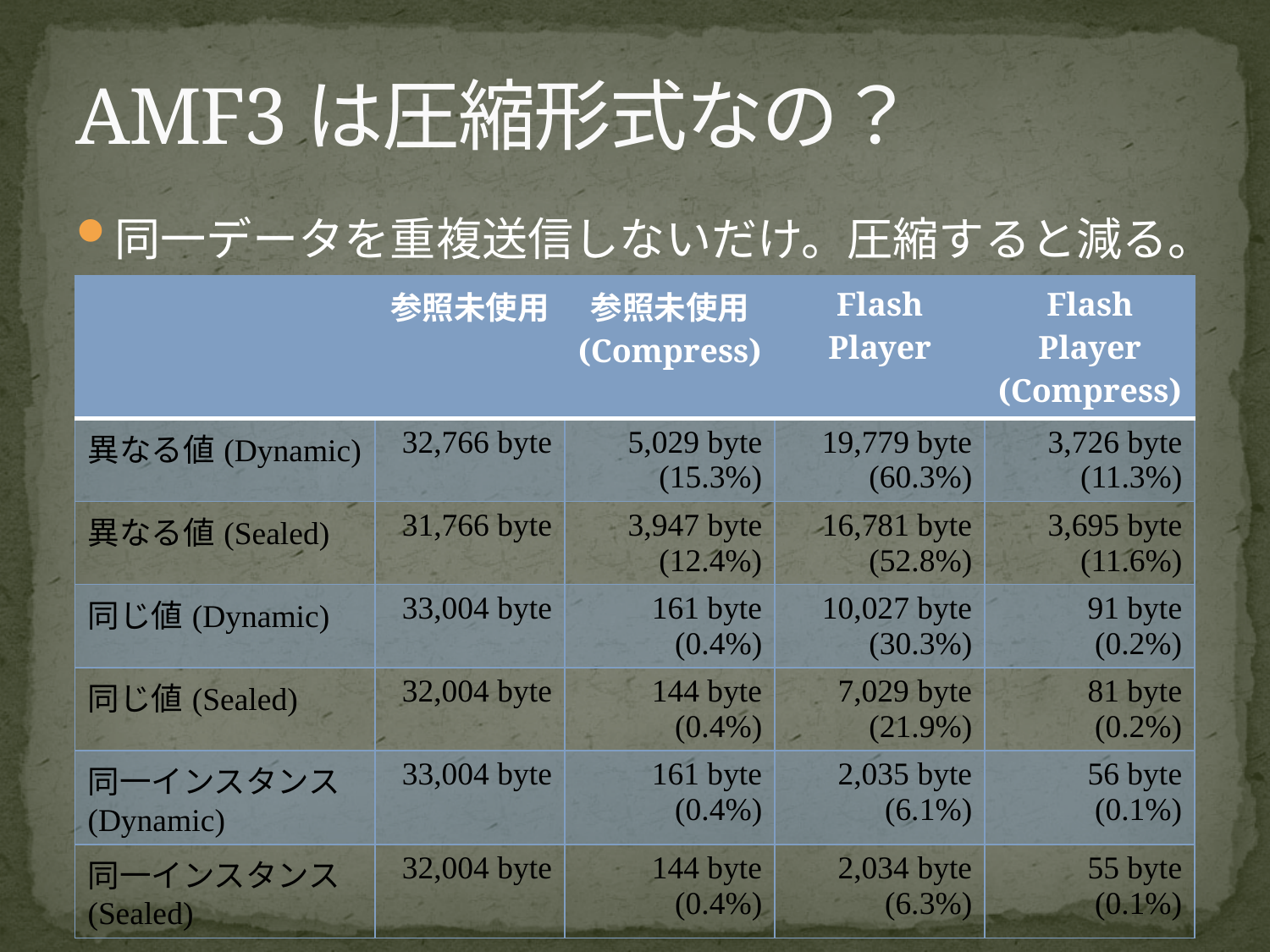

# AMF3は圧縮形式なの？
同一データを重複送信しないだけ。圧縮すると減る。

|  | 参照未使用 | 参照未使用 (Compress) | Flash Player | Flash Player (Compress) |
| --- | --- | --- | --- | --- |
| 異なる値(Dynamic) | 32,766 byte | 5,029 byte (15.3%) | 19,779 byte (60.3%) | 3,726 byte (11.3%) |
| 異なる値(Sealed) | 31,766 byte | 3,947 byte (12.4%) | 16,781 byte (52.8%) | 3,695 byte (11.6%) |
| 同じ値(Dynamic) | 33,004 byte | 161 byte (0.4%) | 10,027 byte (30.3%) | 91 byte (0.2%) |
| 同じ値(Sealed) | 32,004 byte | 144 byte (0.4%) | 7,029 byte (21.9%) | 81 byte (0.2%) |
| 同一インスタンス(Dynamic) | 33,004 byte | 161 byte (0.4%) | 2,035 byte (6.1%) | 56 byte (0.1%) |
| 同一インスタンス(Sealed) | 32,004 byte | 144 byte (0.4%) | 2,034 byte (6.3%) | 55 byte (0.1%) |